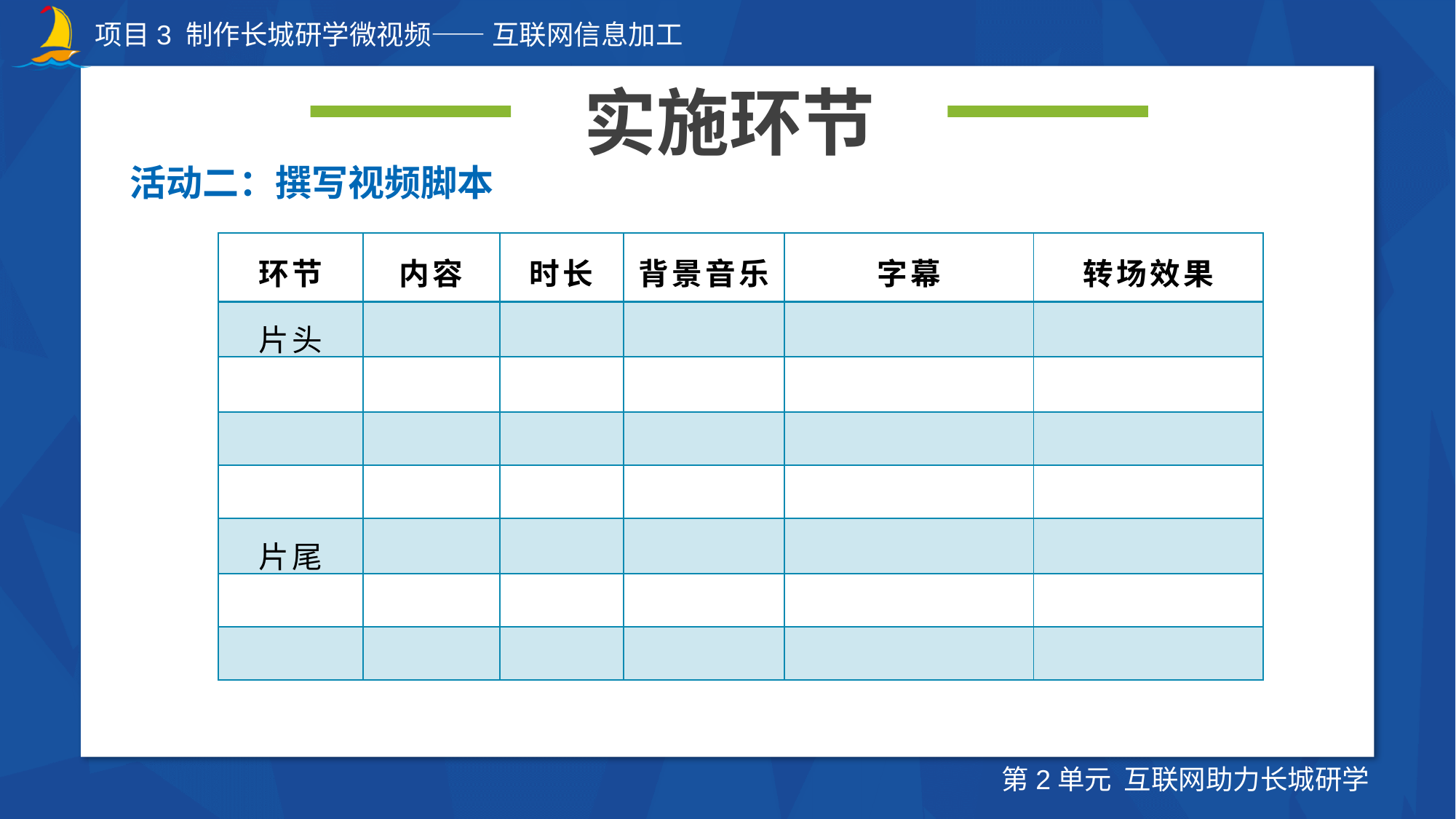

实施环节

活动二：撰写视频脚本

| 环节 | 内容 | 时长 | 背景音乐 | 字幕 | 转场效果 |
| --- | --- | --- | --- | --- | --- |
| 片头 |  |  |  |  |  |
|  |  |  |  |  |  |
|  |  |  |  |  |  |
|  |  |  |  |  |  |
| 片尾 |  |  |  |  |  |
|  |  |  |  |  |  |
|  |  |  |  |  |  |